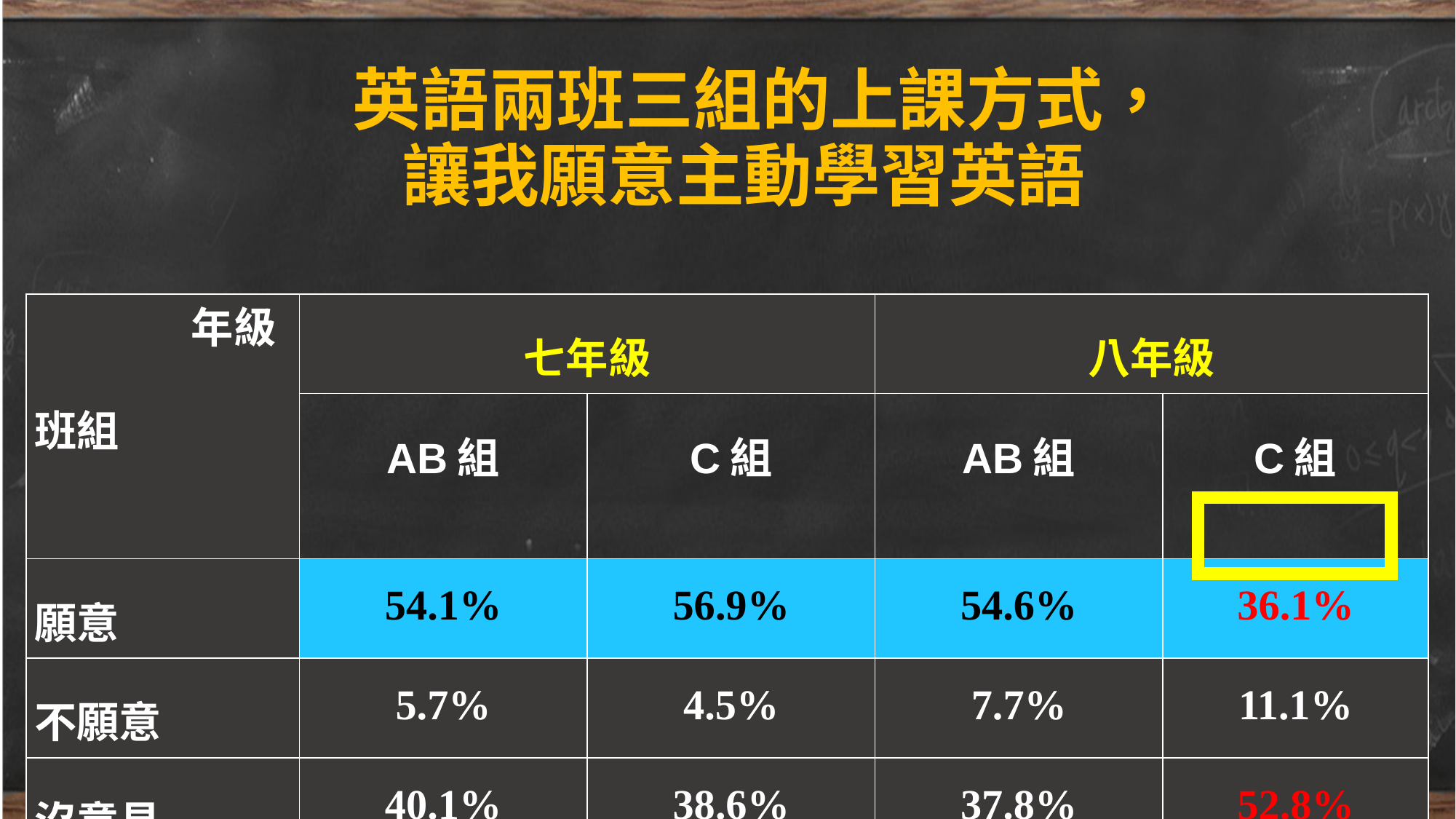

# 英語兩班三組的上課方式， 讓我願意主動學習英語
| 年級 班組 | 七年級 |  | 八年級 |  |
| --- | --- | --- | --- | --- |
|  | AB組 | C組 | AB組 | C組 |
| 願意 | 54.1% | 56.9% | 54.6% | 36.1% |
| 不願意 | 5.7% | 4.5% | 7.7% | 11.1% |
| 沒意見 | 40.1% | 38.6% | 37.8% | 52.8% |